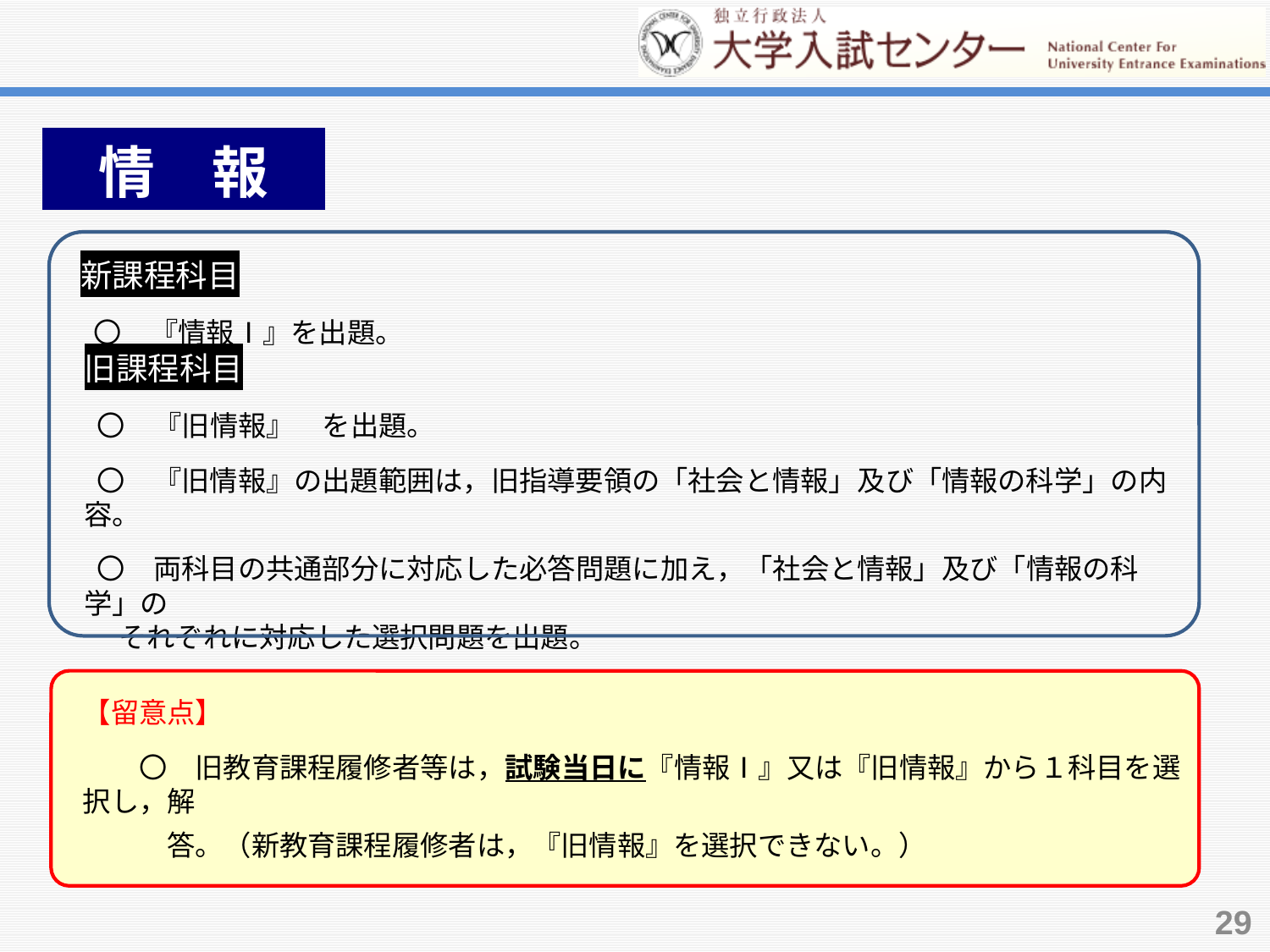

情　報。

新課程科目
 〇　『情報Ⅰ』を出題。
旧課程科目
 〇　『旧情報』　を出題。
 〇　『旧情報』の出題範囲は，旧指導要領の「社会と情報」及び「情報の科学」の内容。
 〇　両科目の共通部分に対応した必答問題に加え，「社会と情報」及び「情報の科学」の
　 それぞれに対応した選択問題を出題。

【留意点】
　　〇　旧教育課程履修者等は，試験当日に『情報Ⅰ』又は『旧情報』から１科目を選択し，解
　　　答。（新教育課程履修者は，『旧情報』を選択できない。）
29